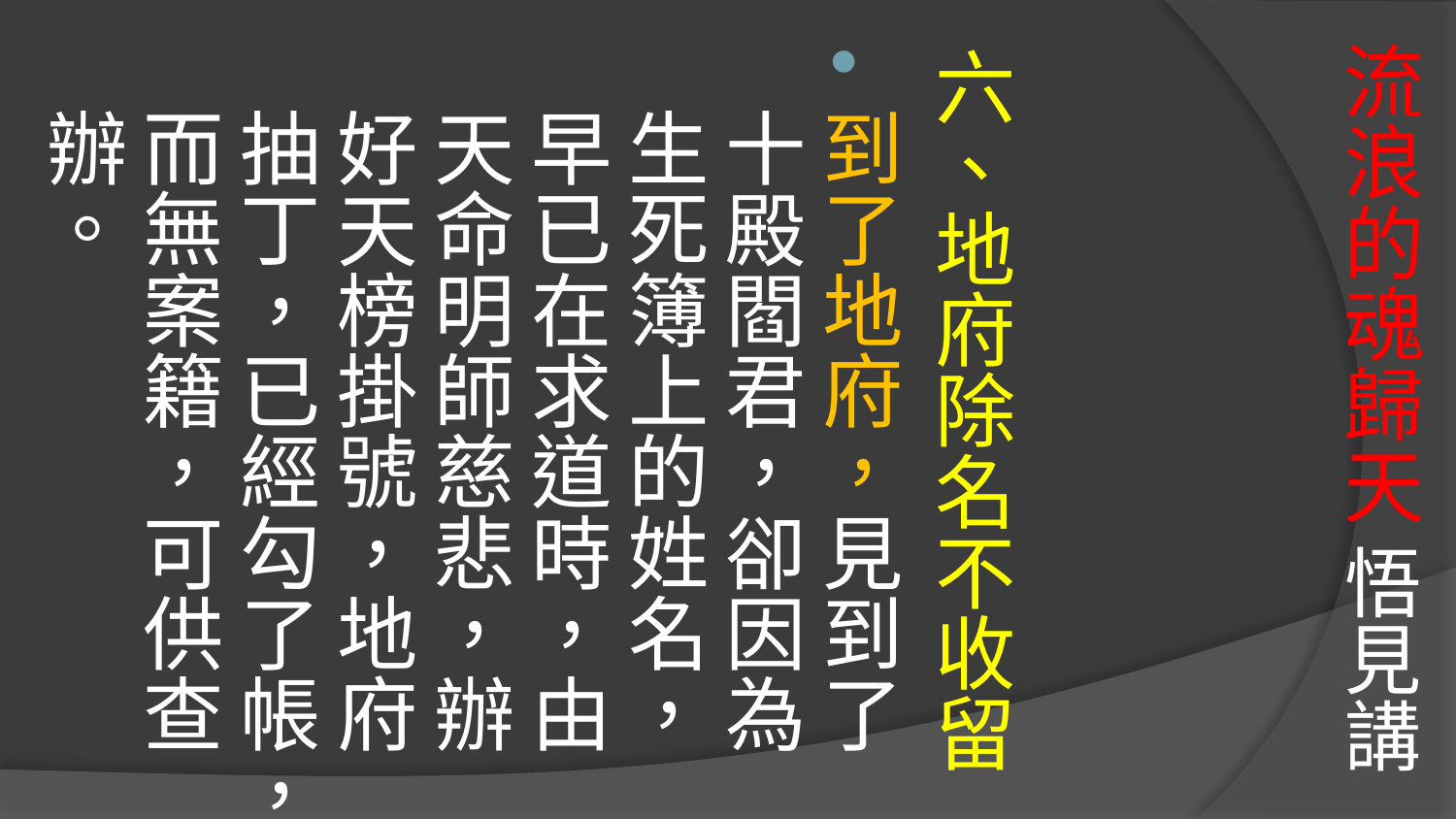

# 流浪的魂歸天 悟見講
六、地府除名不收留
到了地府，見到了十殿閻君，卻因為生死簿上的姓名，早已在求道時，由天命明師慈悲，辦好天榜掛號，地府抽丁，已經勾了帳，而無案籍，可供查辦。